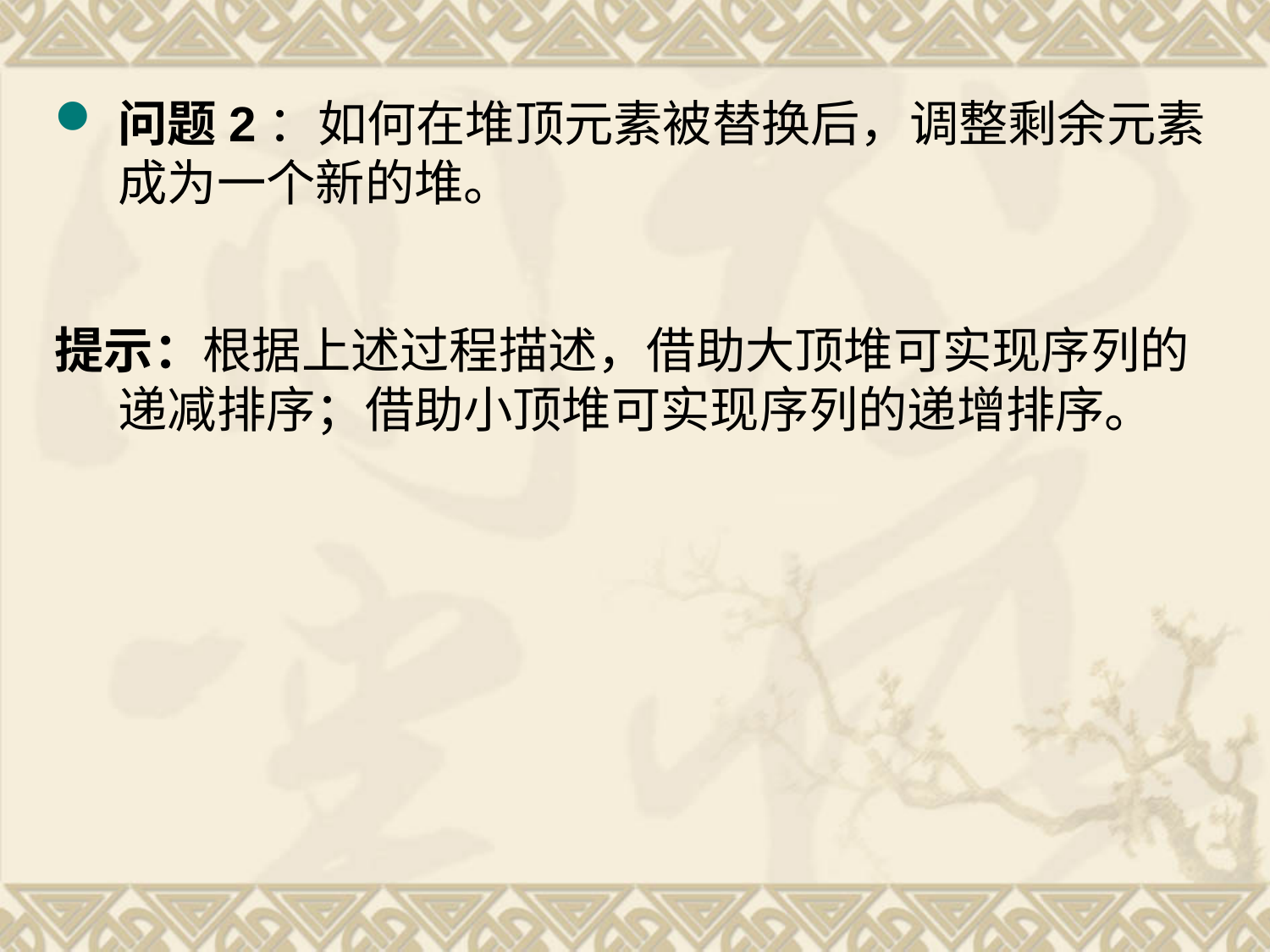

问题2：如何在堆顶元素被替换后，调整剩余元素成为一个新的堆。

提示：根据上述过程描述，借助大顶堆可实现序列的递减排序；借助小顶堆可实现序列的递增排序。